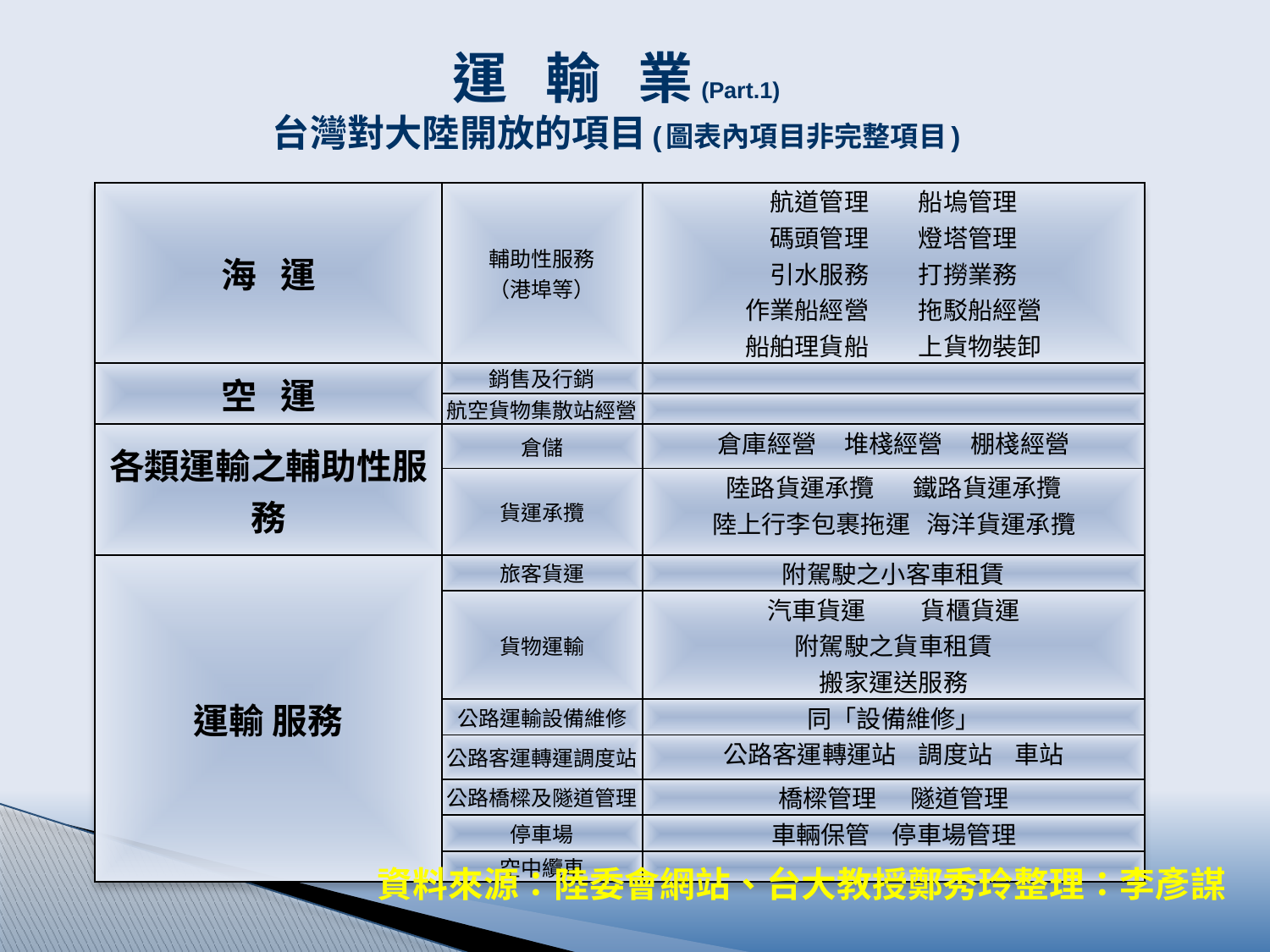

# 運   輸   業(Part.1) 台灣對大陸開放的項目(圖表內項目非完整項目)
| 海 運 | 輔助性服務 （港埠等） | 航道管理 船塢管理 碼頭管理 燈塔管理 引水服務 打撈業務 作業船經營 拖駁船經營 船舶理貨船 上貨物裝卸 |
| --- | --- | --- |
| 空 運 | 銷售及行銷 |  |
|  | 航空貨物集散站經營 |  |
| 各類運輸之輔助性服務 | 倉儲 | 倉庫經營 堆棧經營 棚棧經營 |
|  | 貨運承攬 | 陸路貨運承攬 鐵路貨運承攬 陸上行李包裹拖運 海洋貨運承攬 |
| 運輸 服務 | 旅客貨運 | 附駕駛之小客車租賃 |
|  | 貨物運輸 | 汽車貨運 貨櫃貨運 附駕駛之貨車租賃 搬家運送服務 |
|  | 公路運輸設備維修 | 同「設備維修」 |
|  | 公路客運轉運調度站 | 公路客運轉運站 調度站 車站 |
|  | 公路橋樑及隧道管理 | 橋樑管理 隧道管理 |
|  | 停車場 | 車輛保管 停車場管理 |
|  | 空中纜車 |  |

資料來源：陸委會網站、台大教授鄭秀玲整理：李彥謀